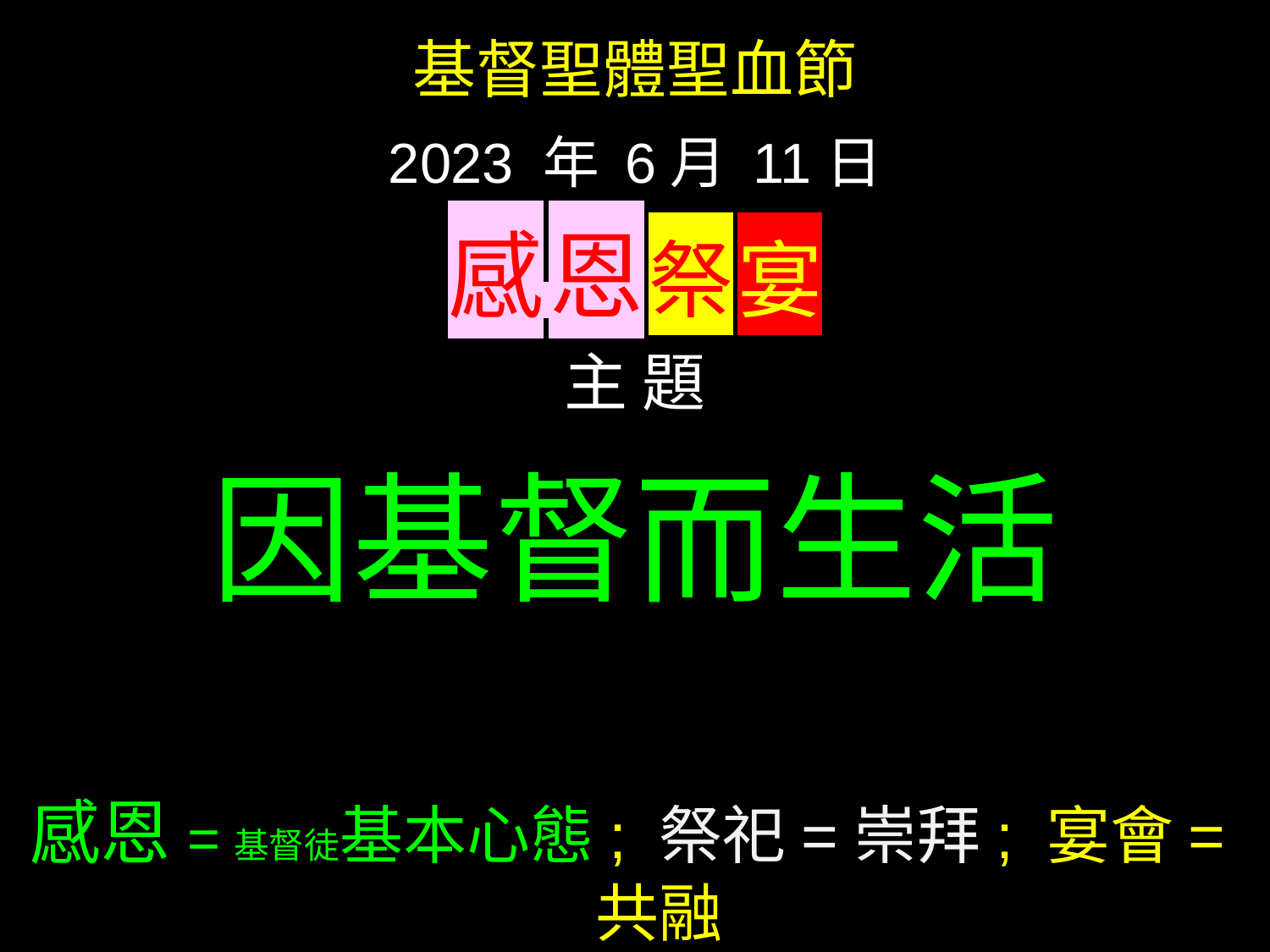

基督聖體聖血節
2023 年 6月 11日
感 恩 祭 宴

主 題
因基督而生活

感恩=基督徒基本心態; 祭祀=崇拜; 宴會=共融